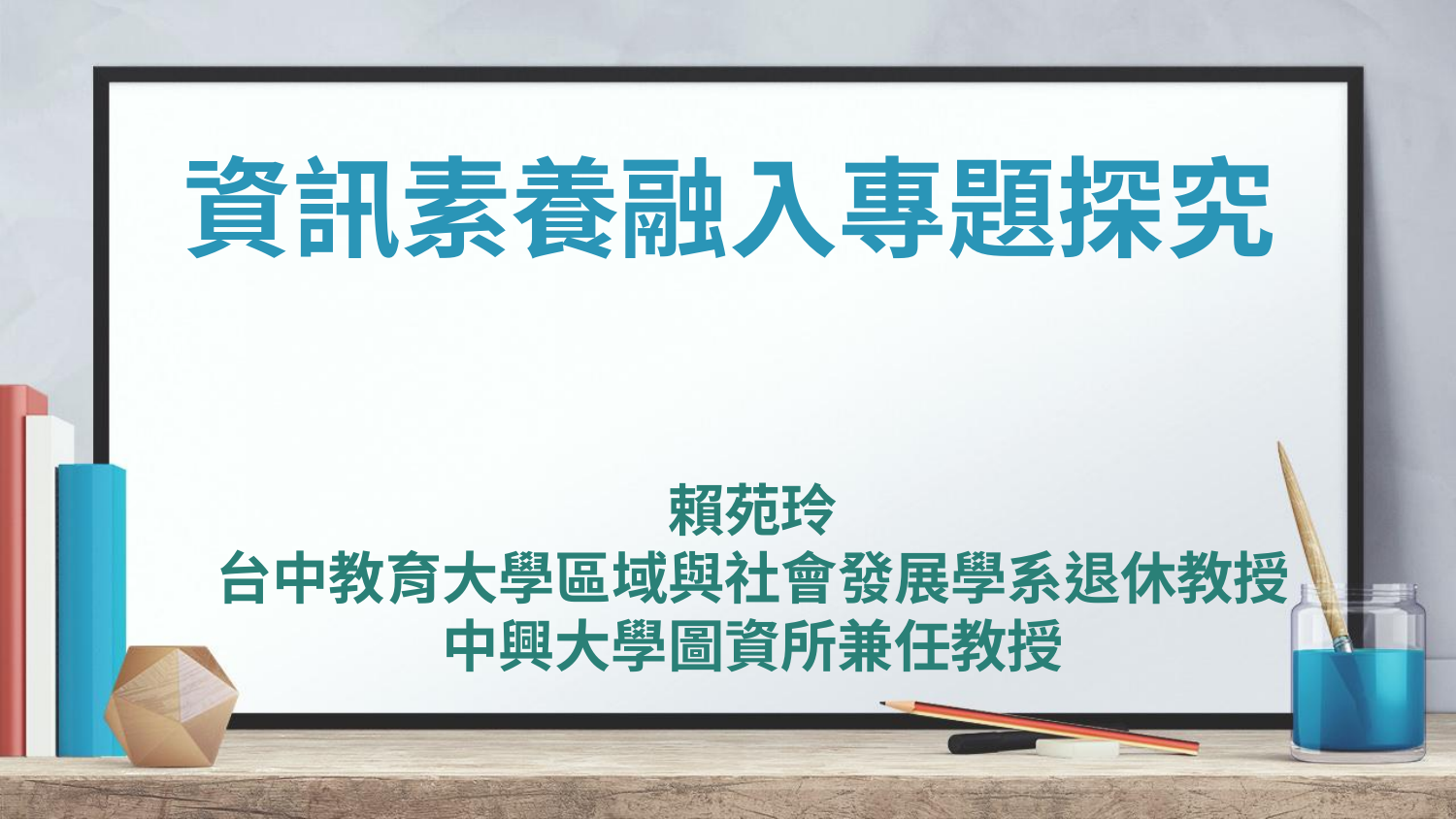

# 資訊素養融入專題探究
賴苑玲
台中教育大學區域與社會發展學系退休教授
中興大學圖資所兼任教授